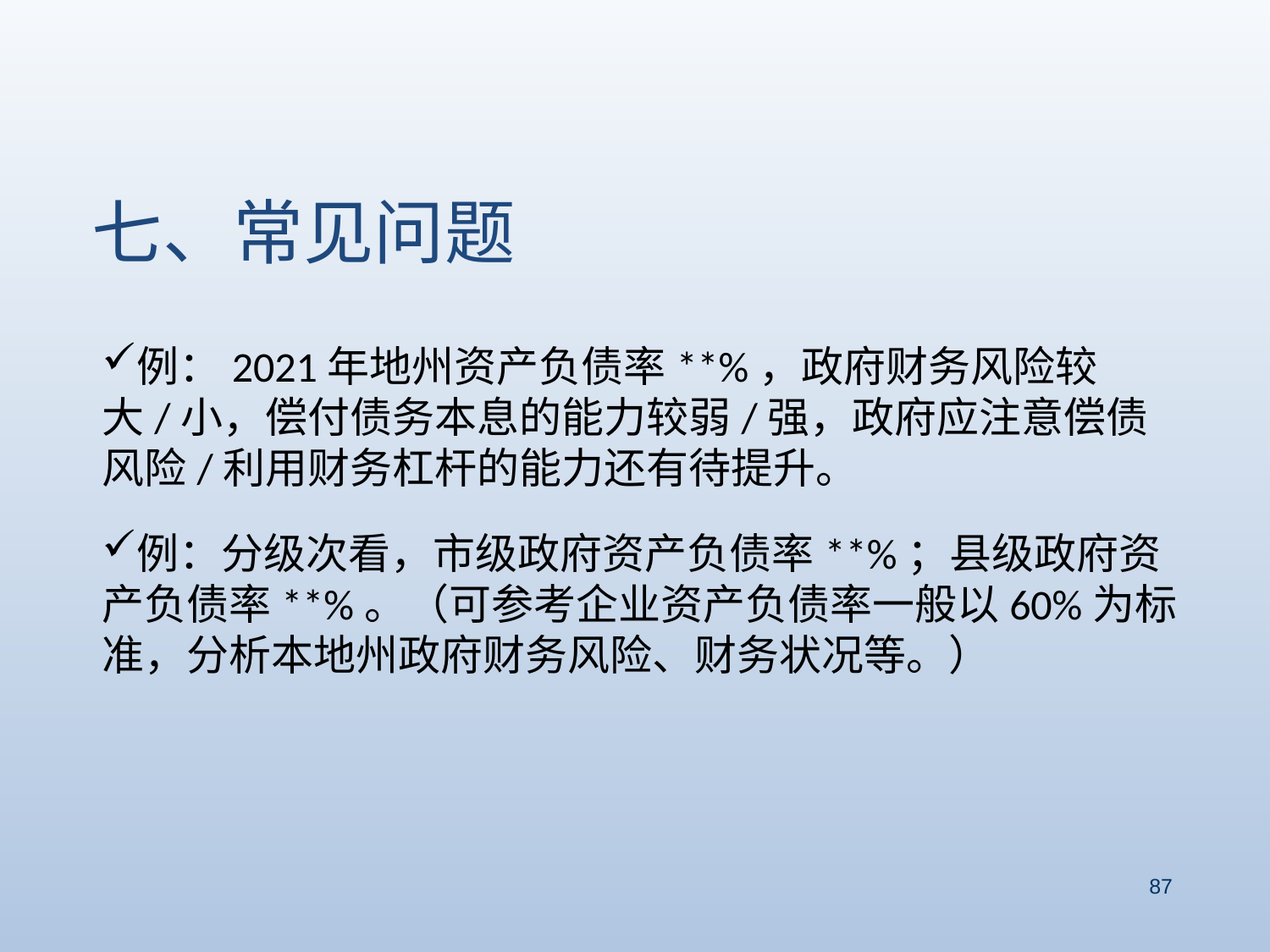

七、常见问题

例：2021年地州资产负债率**%，政府财务风险较大/小，偿付债务本息的能力较弱/强，政府应注意偿债风险/利用财务杠杆的能力还有待提升。

例：分级次看，市级政府资产负债率**%；县级政府资产负债率**%。（可参考企业资产负债率一般以60%为标准，分析本地州政府财务风险、财务状况等。）
87